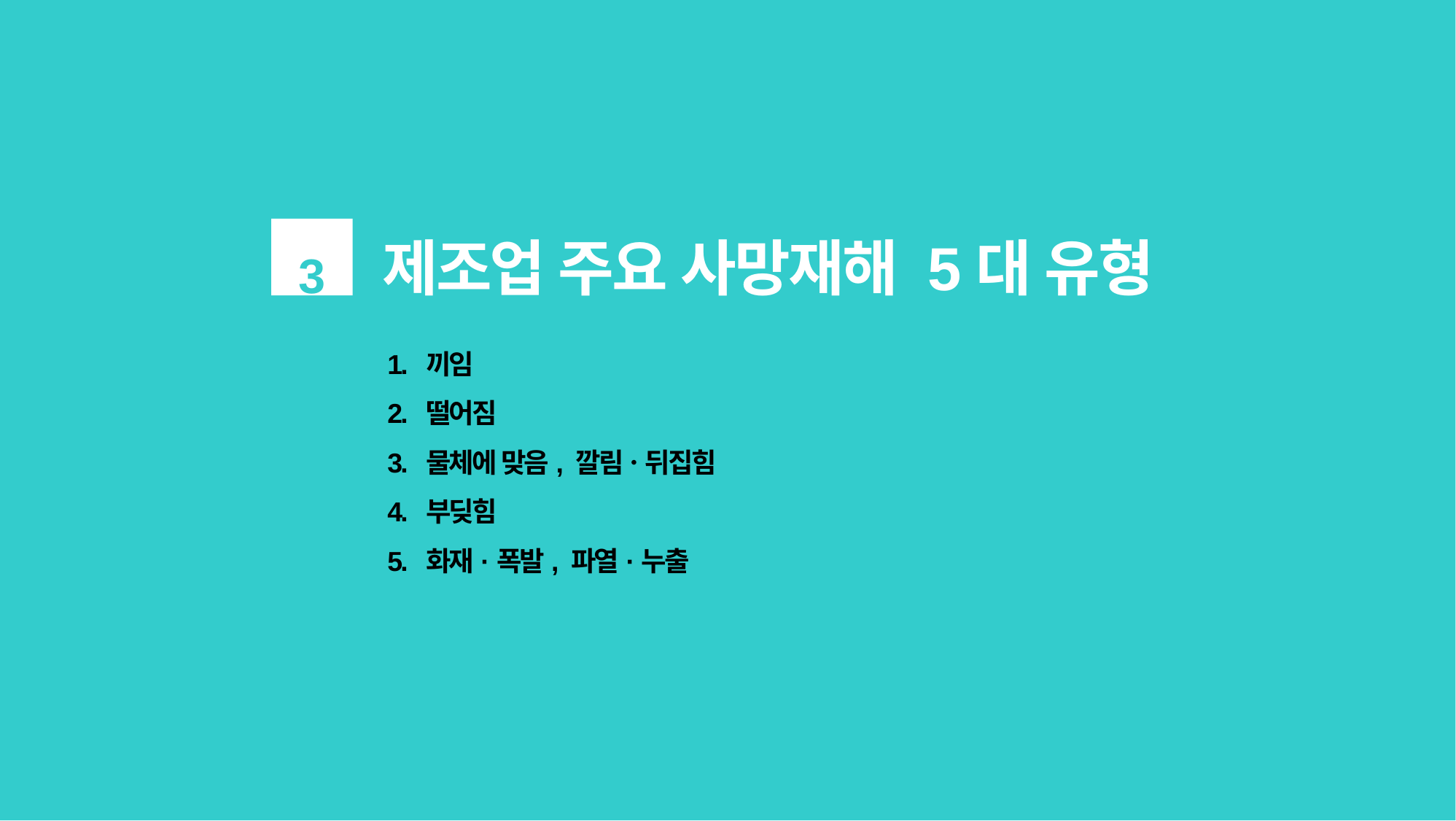

3

제조업 주요 사망재해 5대 유형
1.  끼임
2.  떨어짐
3.  물체에 맞음, 깔림ㆍ뒤집힘
4.  부딪힘
5.  화재·폭발, 파열·누출